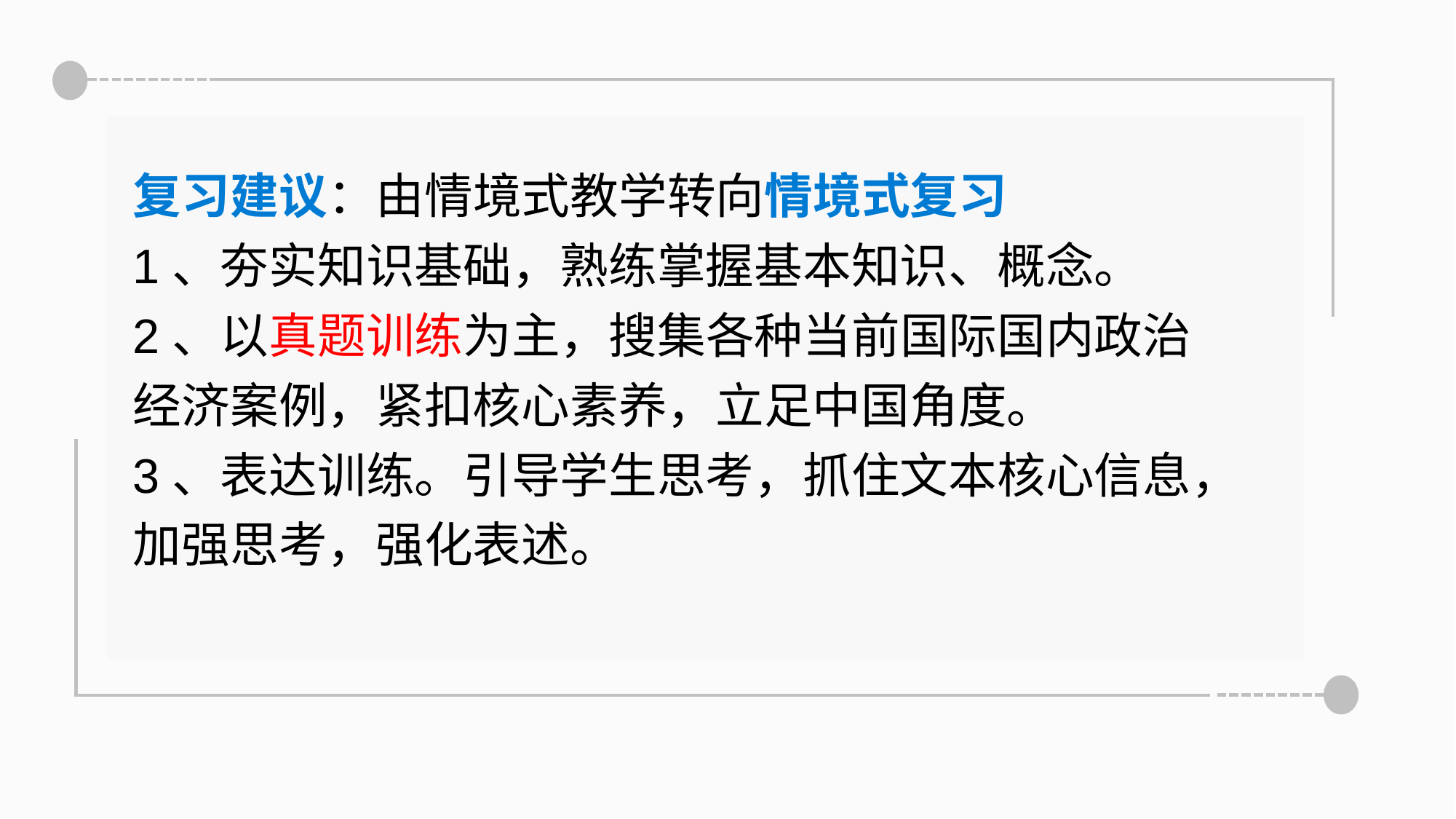

复习建议：由情境式教学转向情境式复习
1、夯实知识基础，熟练掌握基本知识、概念。
2、以真题训练为主，搜集各种当前国际国内政治经济案例，紧扣核心素养，立足中国角度。
3、表达训练。引导学生思考，抓住文本核心信息，加强思考，强化表述。